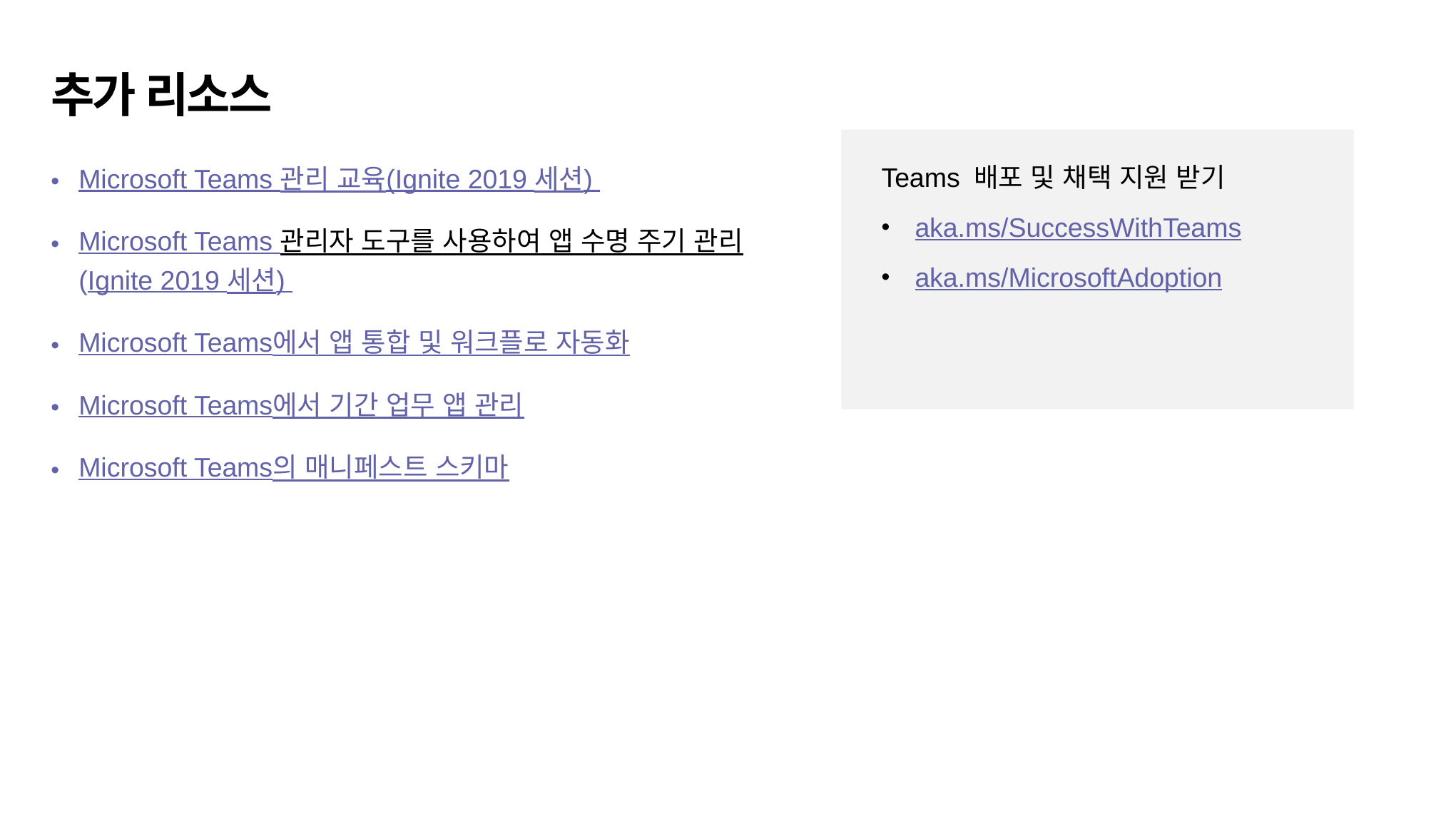

# 추가 리소스

Teams 배포 및 채택 지원 받기
aka.ms/SuccessWithTeams
aka.ms/MicrosoftAdoption

Microsoft Teams 관리 교육(Ignite 2019 세션)
Microsoft Teams 관리자 도구를 사용하여 앱 수명 주기 관리
(Ignite 2019 세션)
Microsoft Teams에서 앱 통합 및 워크플로 자동화
Microsoft Teams에서 기간 업무 앱 관리
Microsoft Teams의 매니페스트 스키마